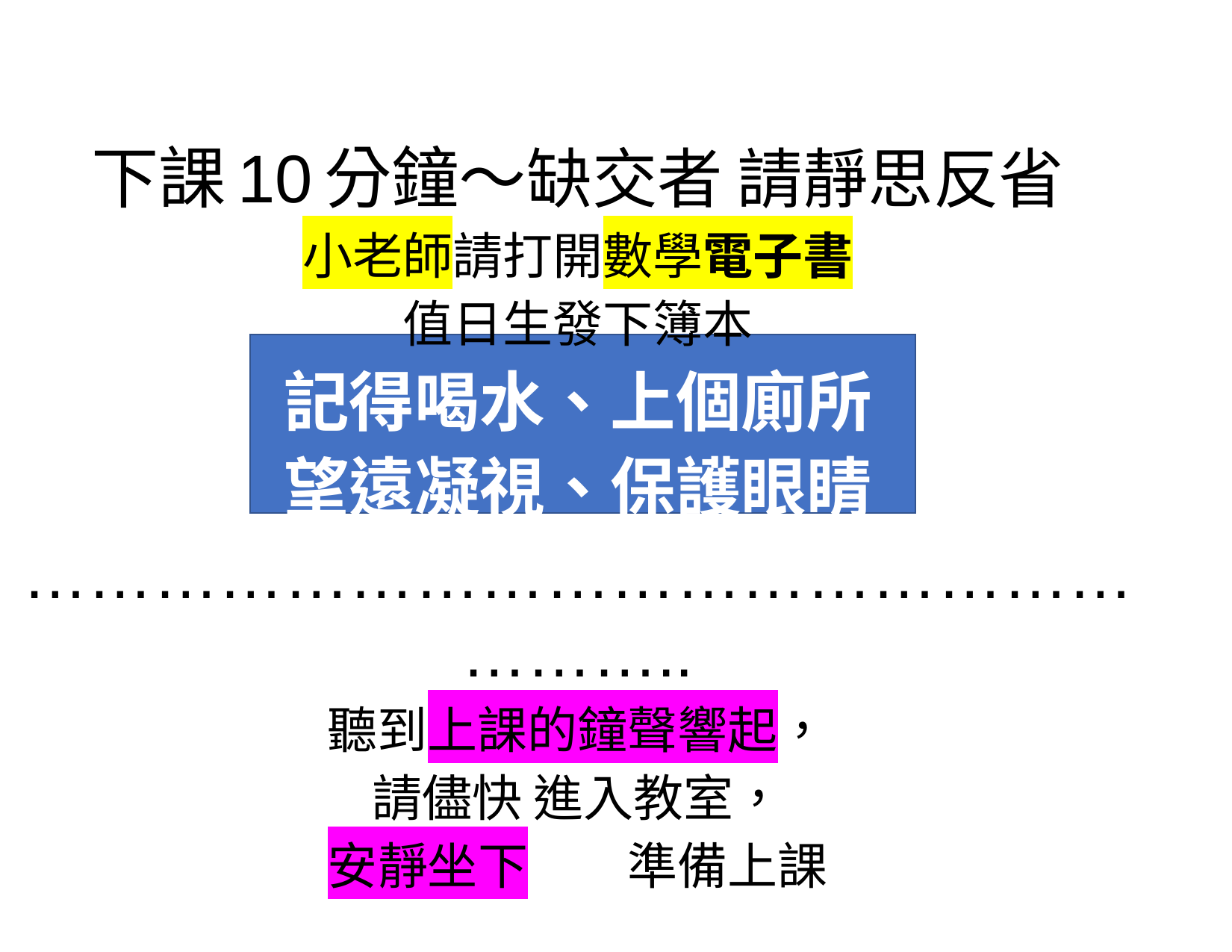

下課10分鐘～缺交者 請靜思反省
小老師請打開數學電子書
值日生發下簿本
記得喝水、上個廁所
望遠凝視、保護眼睛
……………………………………………………..
聽到上課的鐘聲響起，
請儘快 進入教室，
安靜坐下　　準備上課